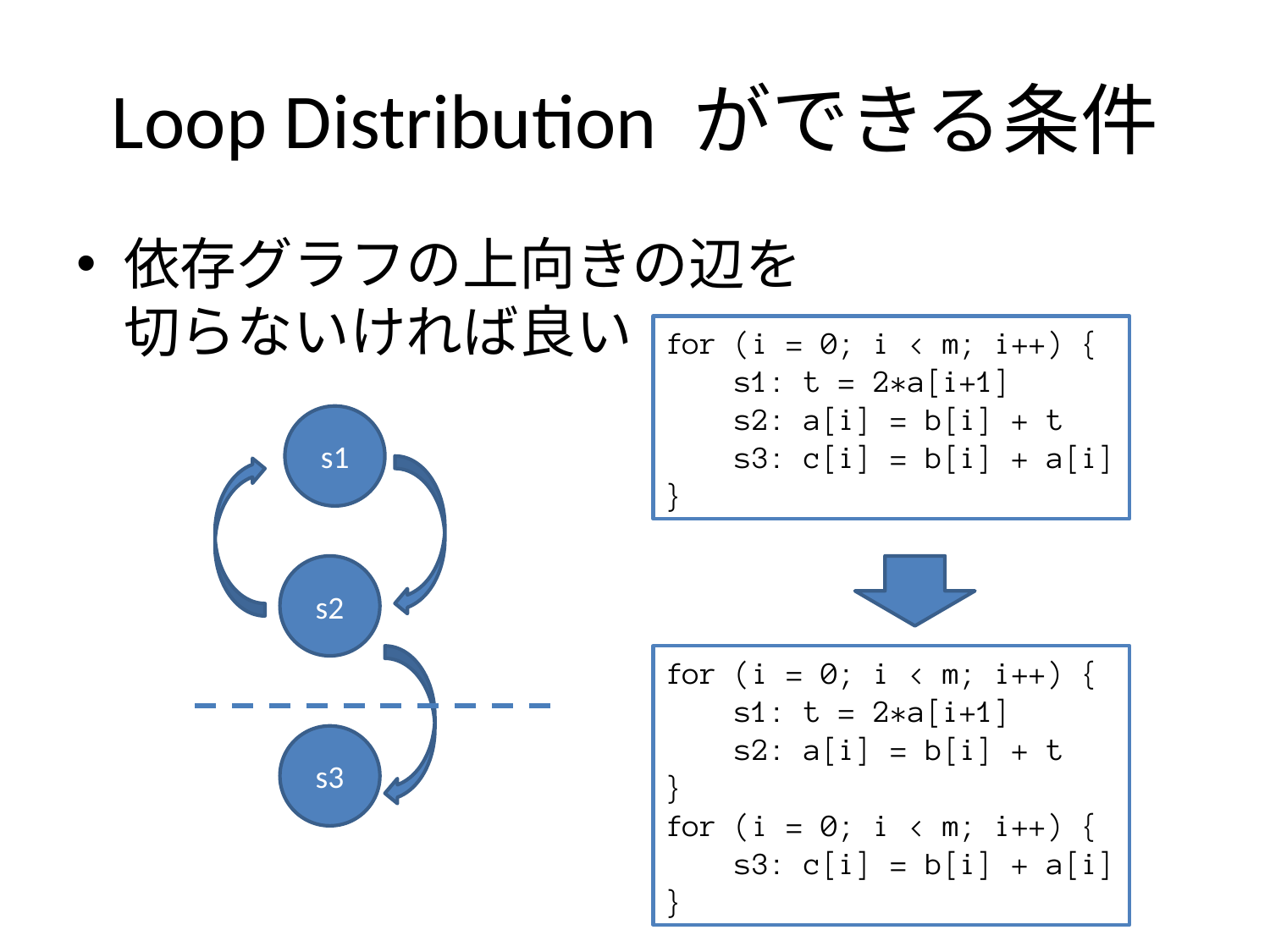

# Loop Distribution ができる条件
依存グラフの上向きの辺を
切らないければ良い
for (i = 0; i < m; i++) {
    s1: t = 2*a[i+1]
    s2: a[i] = b[i] + t
    s3: c[i] = b[i] + a[i]
}
s1

s2

for (i = 0; i < m; i++) {
    s1: t = 2*a[i+1]
    s2: a[i] = b[i] + t
}
for (i = 0; i < m; i++) {
    s3: c[i] = b[i] + a[i]
}
s3